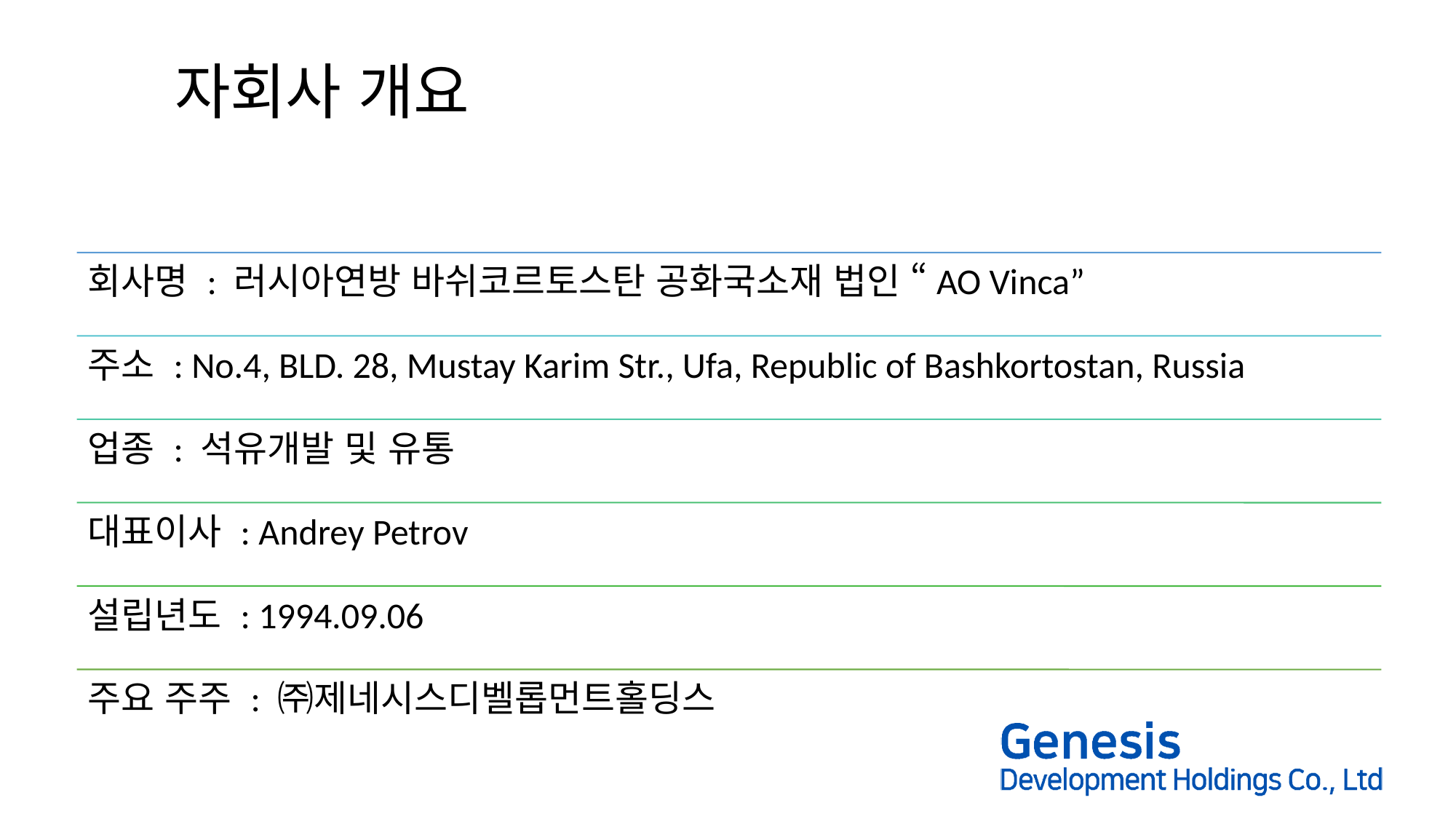

# 자회사 개요
회사명 : 러시아연방 바쉬코르토스탄 공화국소재 법인 “AO Vinca”
주소 : No.4, BLD. 28, Mustay Karim Str., Ufa, Republic of Bashkortostan, Russia
업종 : 석유개발 및 유통
대표이사 : Andrey Petrov
설립년도 : 1994.09.06
주요 주주 : ㈜제네시스디벨롭먼트홀딩스